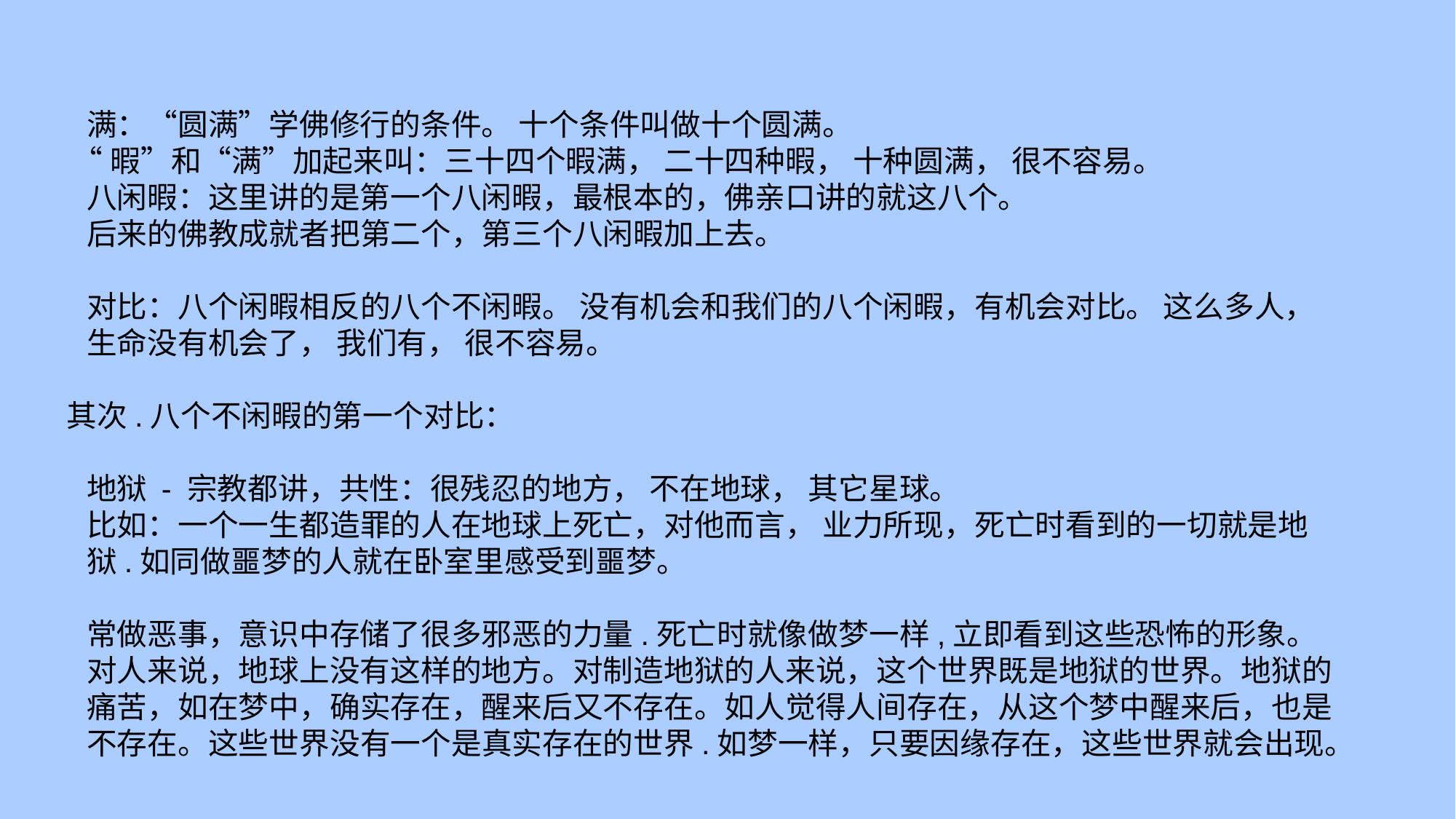

满：“圆满”学佛修行的条件。 十个条件叫做十个圆满。
      “暇”和“满”加起来叫：三十四个暇满， 二十四种暇， 十种圆满， 很不容易。
       八闲暇：这里讲的是第一个八闲暇，最根本的，佛亲口讲的就这八个。
       后来的佛教成就者把第二个，第三个八闲暇加上去。

       对比：八个闲暇相反的八个不闲暇。 没有机会和我们的八个闲暇，有机会对比。 这么多人，
       生命没有机会了， 我们有， 很不容易。

    其次.八个不闲暇的第一个对比：

       地狱 - 宗教都讲，共性：很残忍的地方， 不在地球， 其它星球。
       比如：一个一生都造罪的人在地球上死亡，对他而言， 业力所现，死亡时看到的一切就是地
       狱.如同做噩梦的人就在卧室里感受到噩梦。

       常做恶事，意识中存储了很多邪恶的力量.死亡时就像做梦一样,立即看到这些恐怖的形象。
       对人来说，地球上没有这样的地方。对制造地狱的人来说，这个世界既是地狱的世界。地狱的
       痛苦，如在梦中，确实存在，醒来后又不存在。如人觉得人间存在，从这个梦中醒来后，也是
       不存在。这些世界没有一个是真实存在的世界.如梦一样，只要因缘存在，这些世界就会出现。